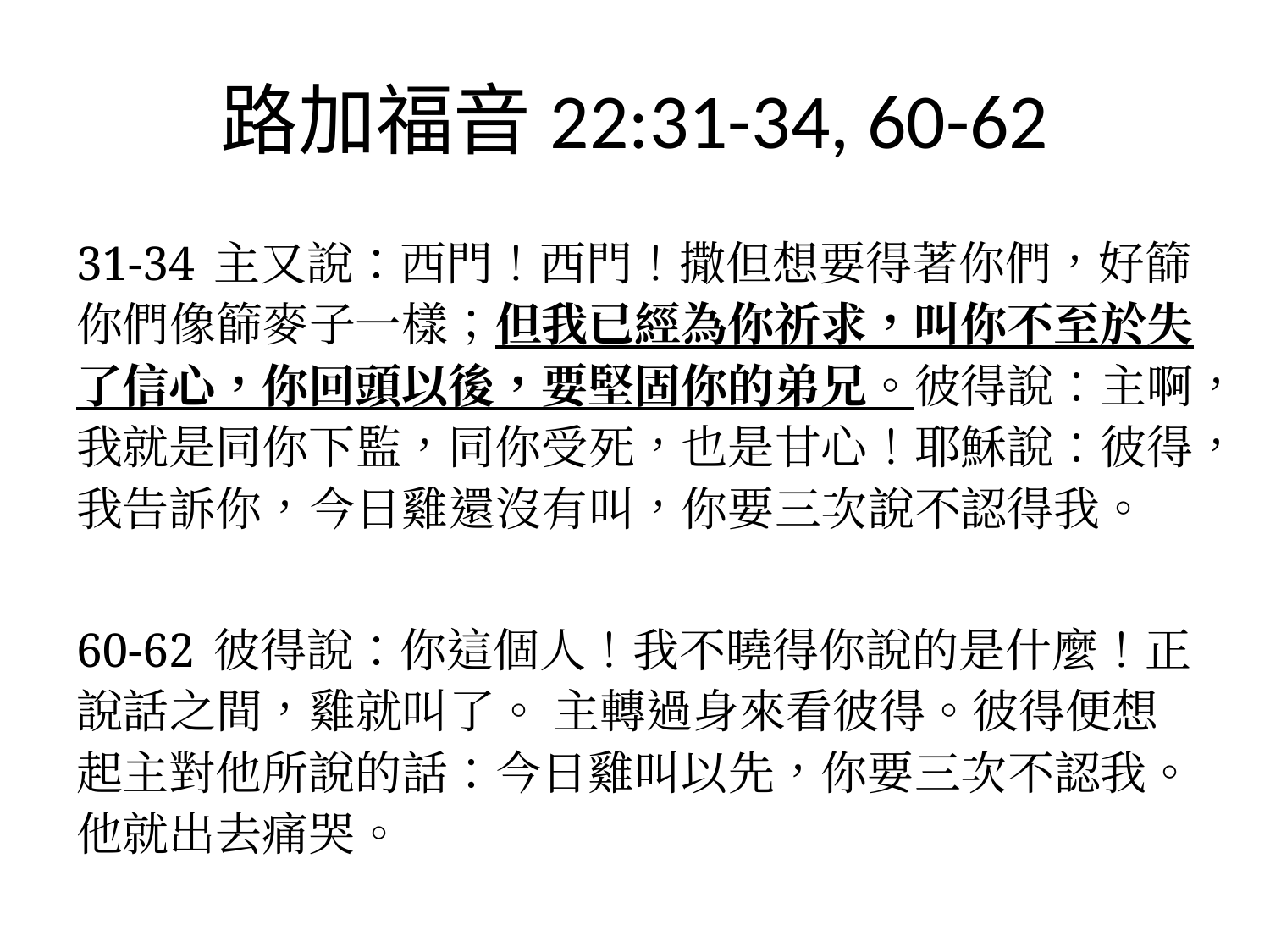

# 路加福音22:31-34, 60-62
31-34 主又說：西門！西門！撒但想要得著你們，好篩你們像篩麥子一樣；但我已經為你祈求，叫你不至於失了信心，你回頭以後，要堅固你的弟兄。彼得說：主啊，我就是同你下監，同你受死，也是甘心！耶穌說：彼得，我告訴你，今日雞還沒有叫，你要三次說不認得我。

60-62 彼得說：你這個人！我不曉得你說的是什麼！正說話之間，雞就叫了。 主轉過身來看彼得。彼得便想起主對他所說的話：今日雞叫以先，你要三次不認我。他就出去痛哭。